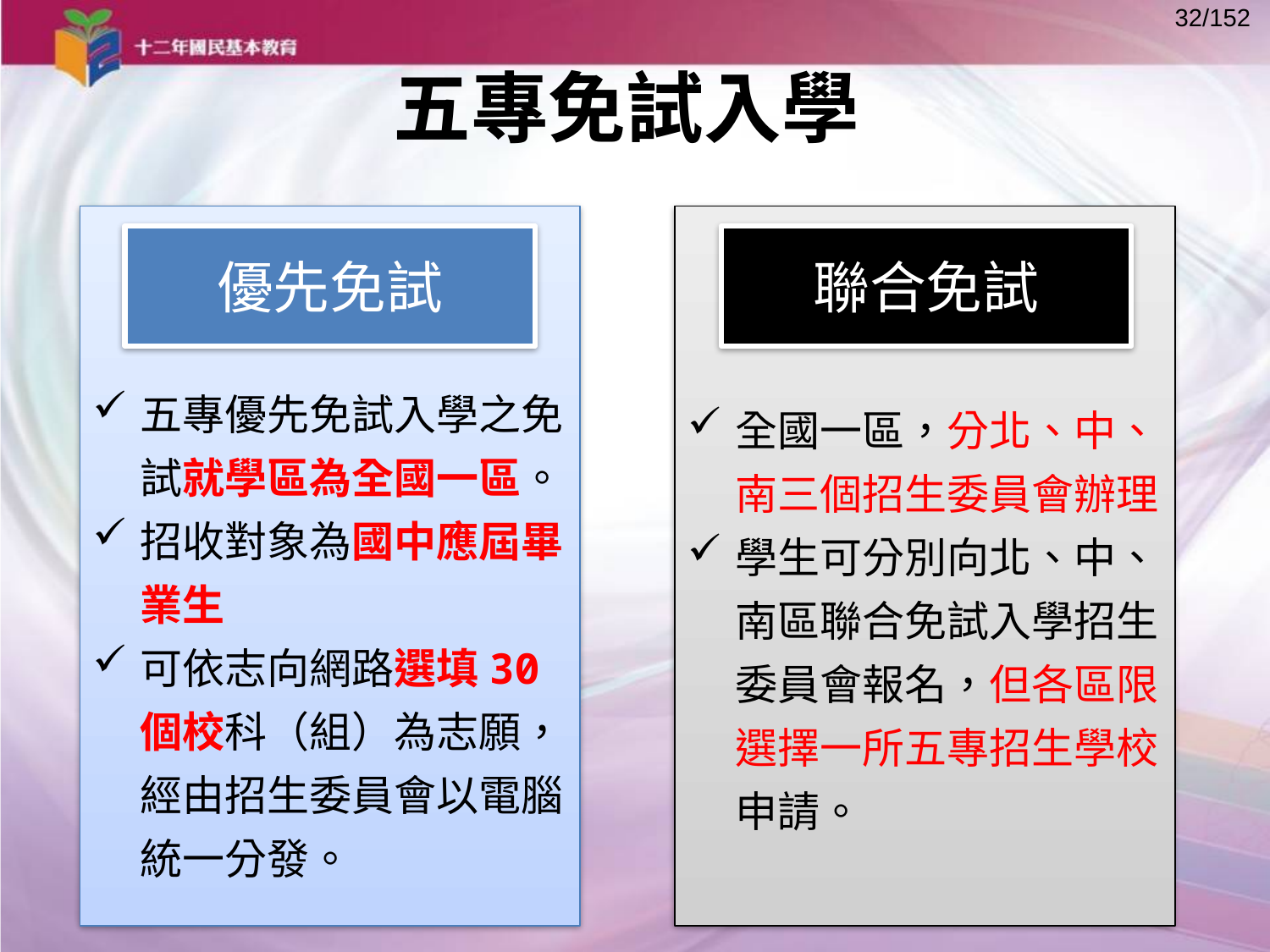

# 五專免試入學

五專優先免試入學之免試就學區為全國一區。
招收對象為國中應屆畢業生
可依志向網路選填30個校科（組）為志願，經由招生委員會以電腦統一分發。

全國一區，分北、中、南三個招生委員會辦理
學生可分別向北、中、南區聯合免試入學招生委員會報名，但各區限選擇一所五專招生學校申請。
優先免試
聯合免試